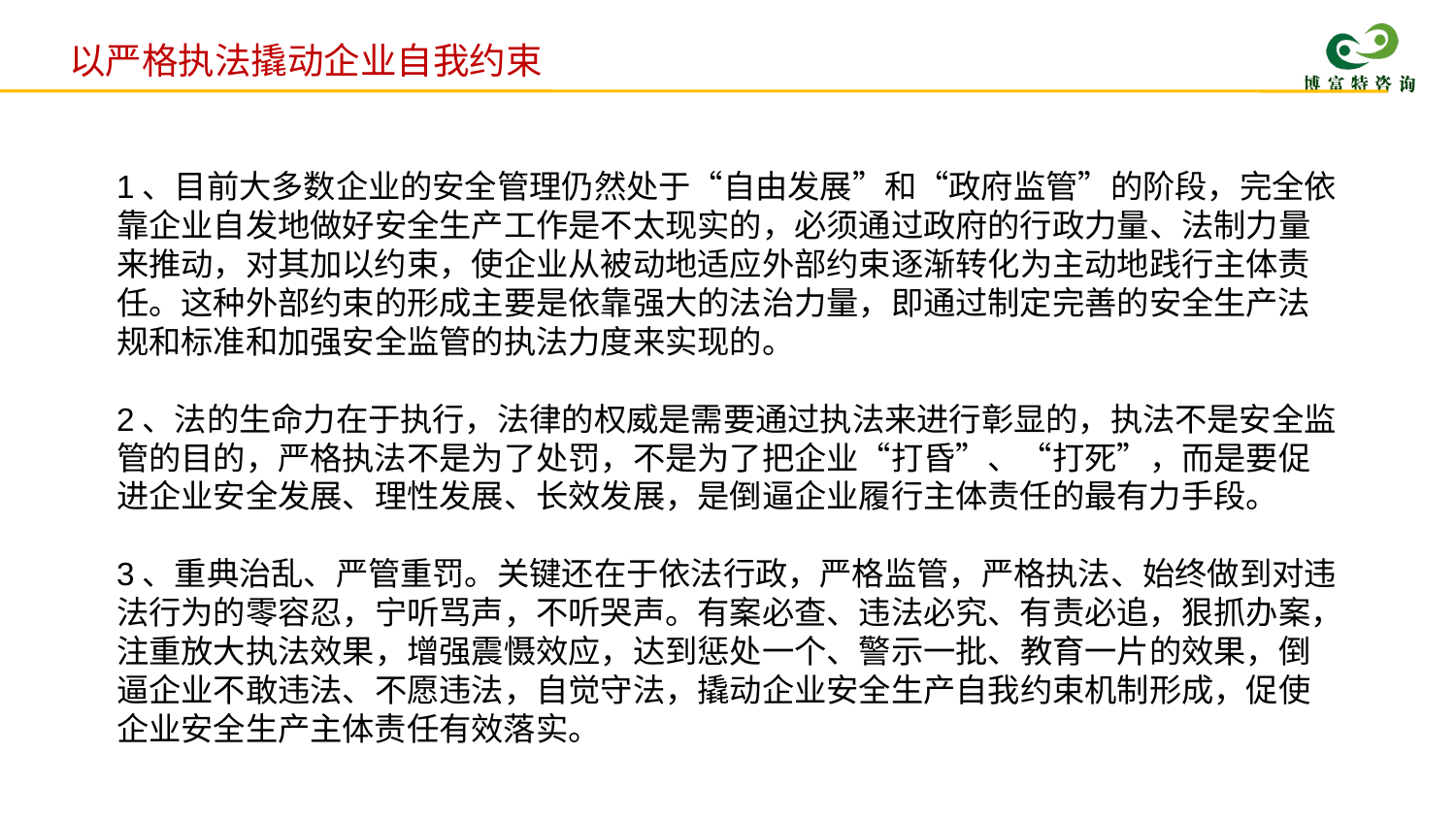

以严格执法撬动企业自我约束

1、目前大多数企业的安全管理仍然处于“自由发展”和“政府监管”的阶段，完全依靠企业自发地做好安全生产工作是不太现实的，必须通过政府的行政力量、法制力量来推动，对其加以约束，使企业从被动地适应外部约束逐渐转化为主动地践行主体责任。这种外部约束的形成主要是依靠强大的法治力量，即通过制定完善的安全生产法规和标准和加强安全监管的执法力度来实现的。

2、法的生命力在于执行，法律的权威是需要通过执法来进行彰显的，执法不是安全监管的目的，严格执法不是为了处罚，不是为了把企业“打昏”、“打死”，而是要促进企业安全发展、理性发展、长效发展，是倒逼企业履行主体责任的最有力手段。

3、重典治乱、严管重罚。关键还在于依法行政，严格监管，严格执法、始终做到对违法行为的零容忍，宁听骂声，不听哭声。有案必查、违法必究、有责必追，狠抓办案，注重放大执法效果，增强震慑效应，达到惩处一个、警示一批、教育一片的效果，倒逼企业不敢违法、不愿违法，自觉守法，撬动企业安全生产自我约束机制形成，促使企业安全生产主体责任有效落实。